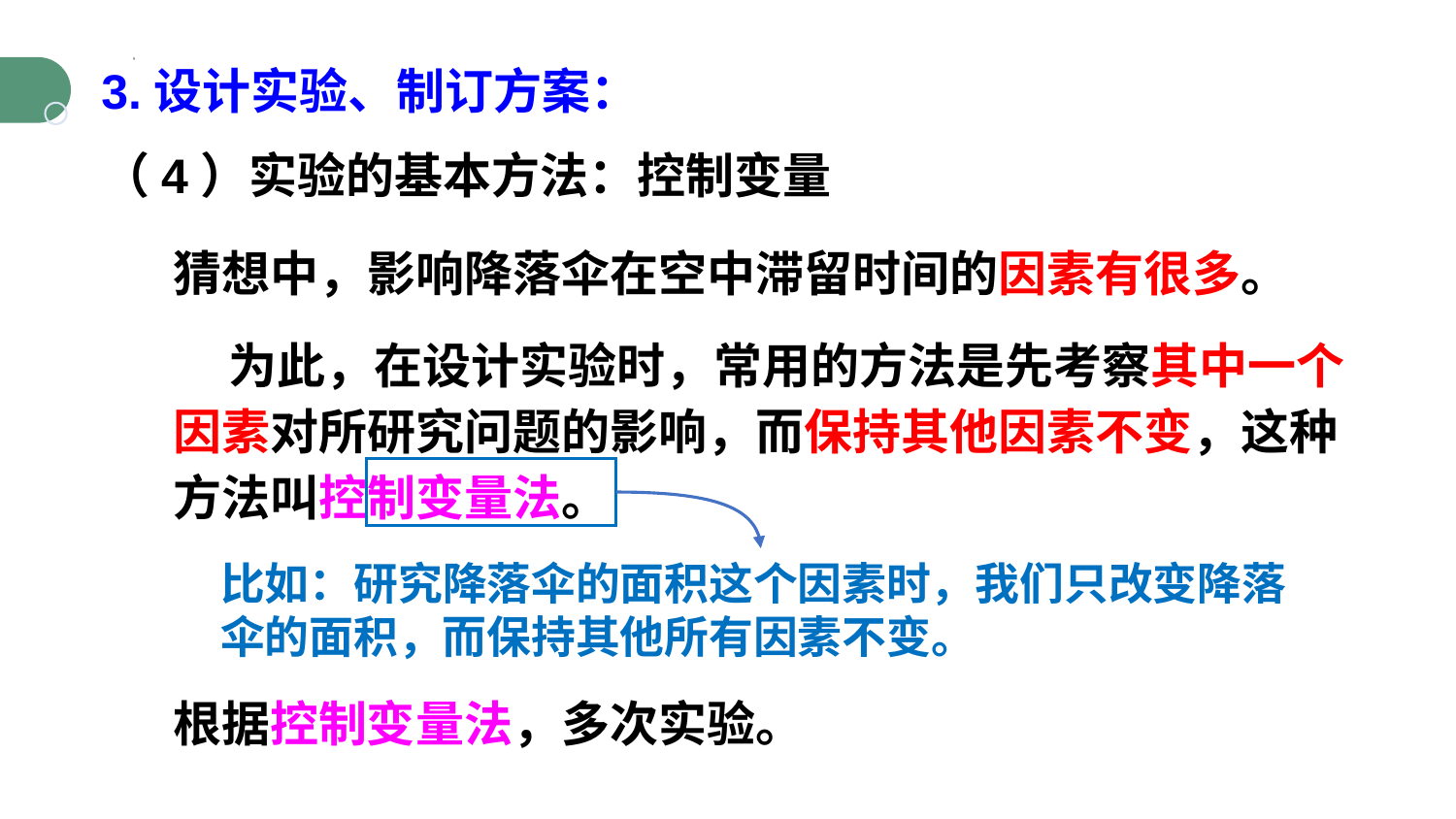

3.设计实验、制订方案：
（4）实验的基本方法：控制变量
猜想中，影响降落伞在空中滞留时间的因素有很多。
    为此，在设计实验时，常用的方法是先考察其中一个因素对所研究问题的影响，而保持其他因素不变，这种方法叫控制变量法。

比如：研究降落伞的面积这个因素时，我们只改变降落伞的面积，而保持其他所有因素不变。
根据控制变量法，多次实验。